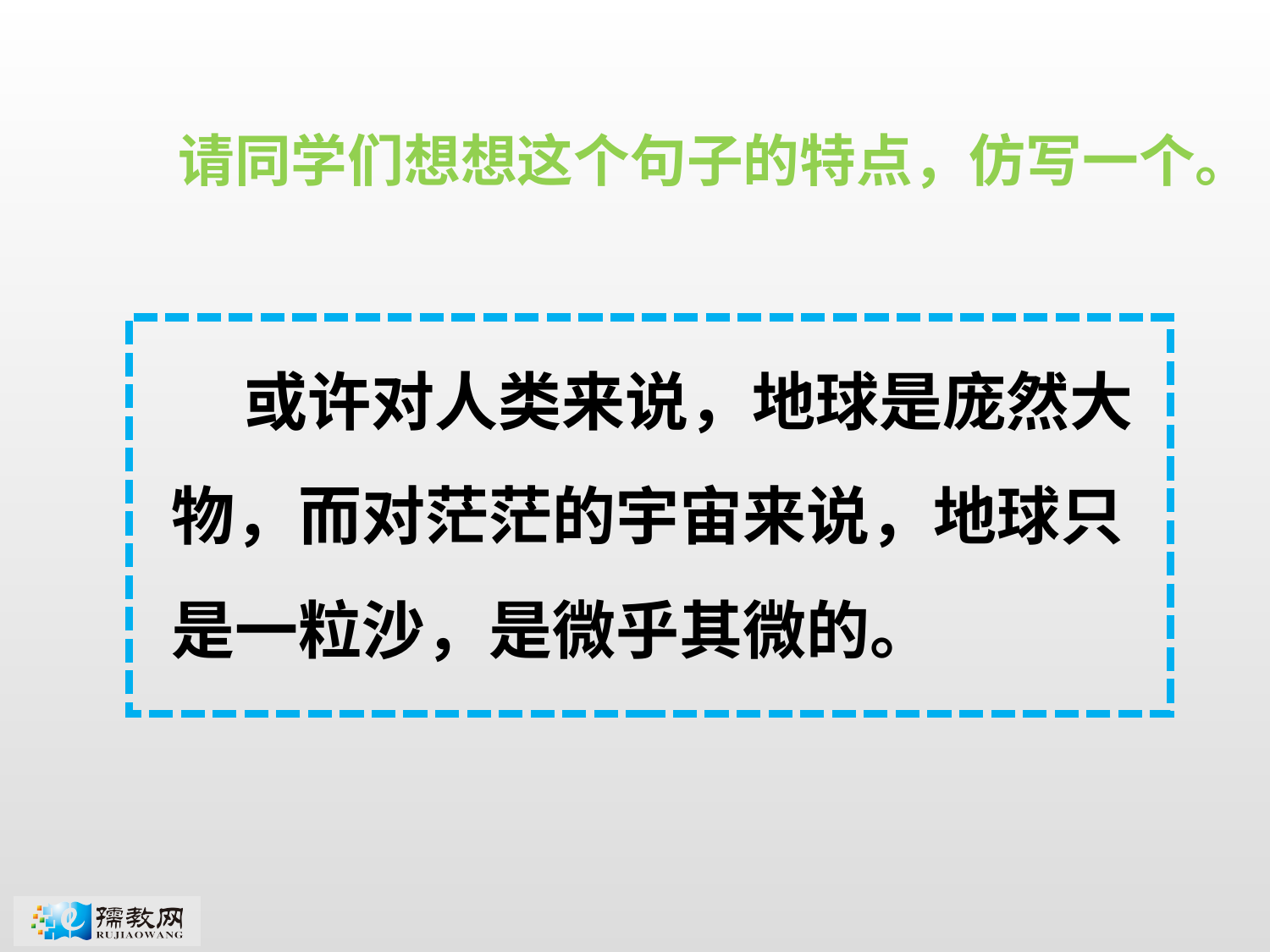

请同学们想想这个句子的特点，仿写一个。

    或许对人类来说，地球是庞然大物，而对茫茫的宇宙来说，地球只是一粒沙，是微乎其微的。